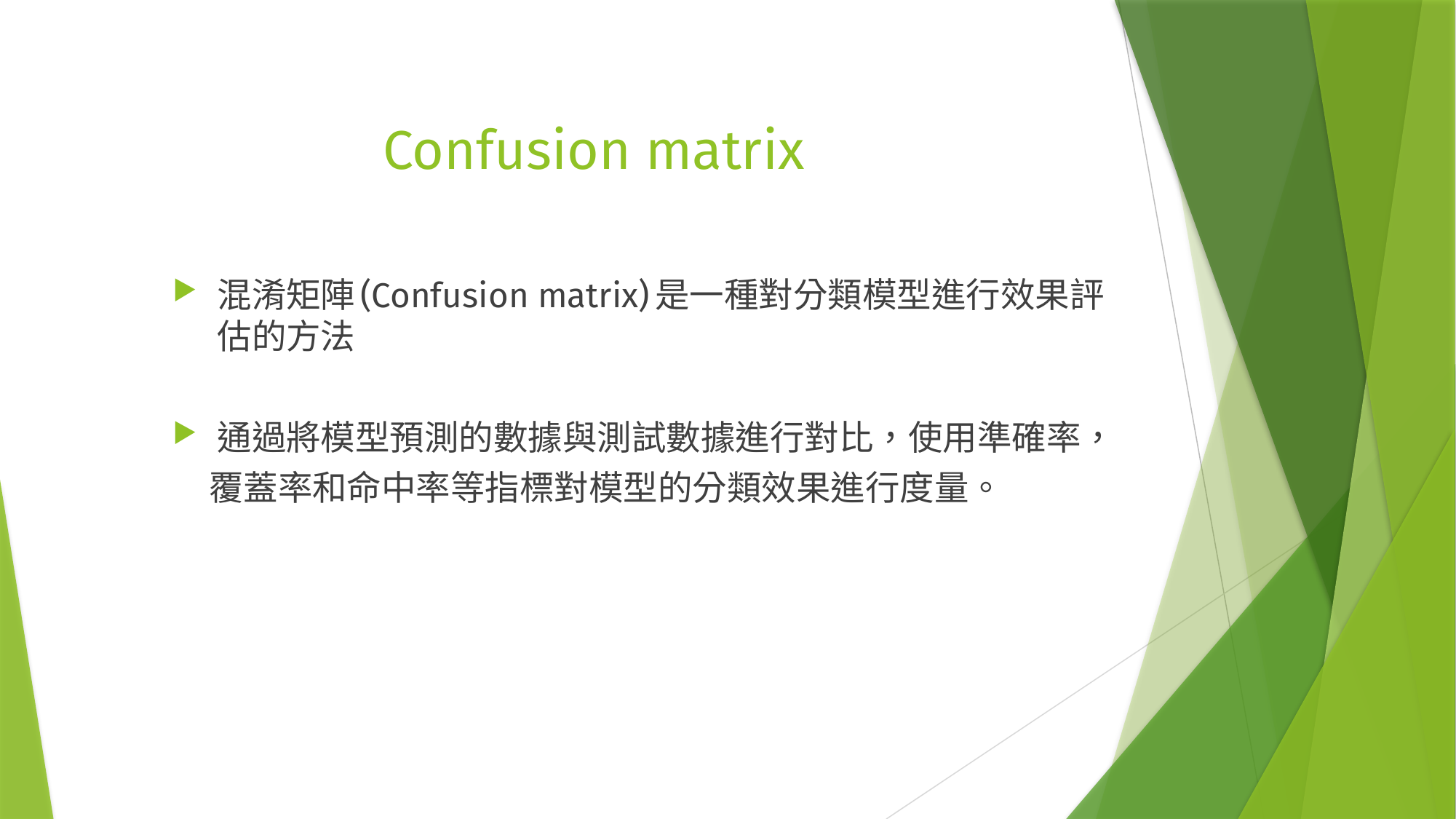

# Confusion matrix

混淆矩陣(Confusion matrix)是一種對分類模型進行效果評估的方法

通過將模型預測的數據與測試數據進行對比，使用準確率，
    覆蓋率和命中率等指標對模型的分類效果進行度量。